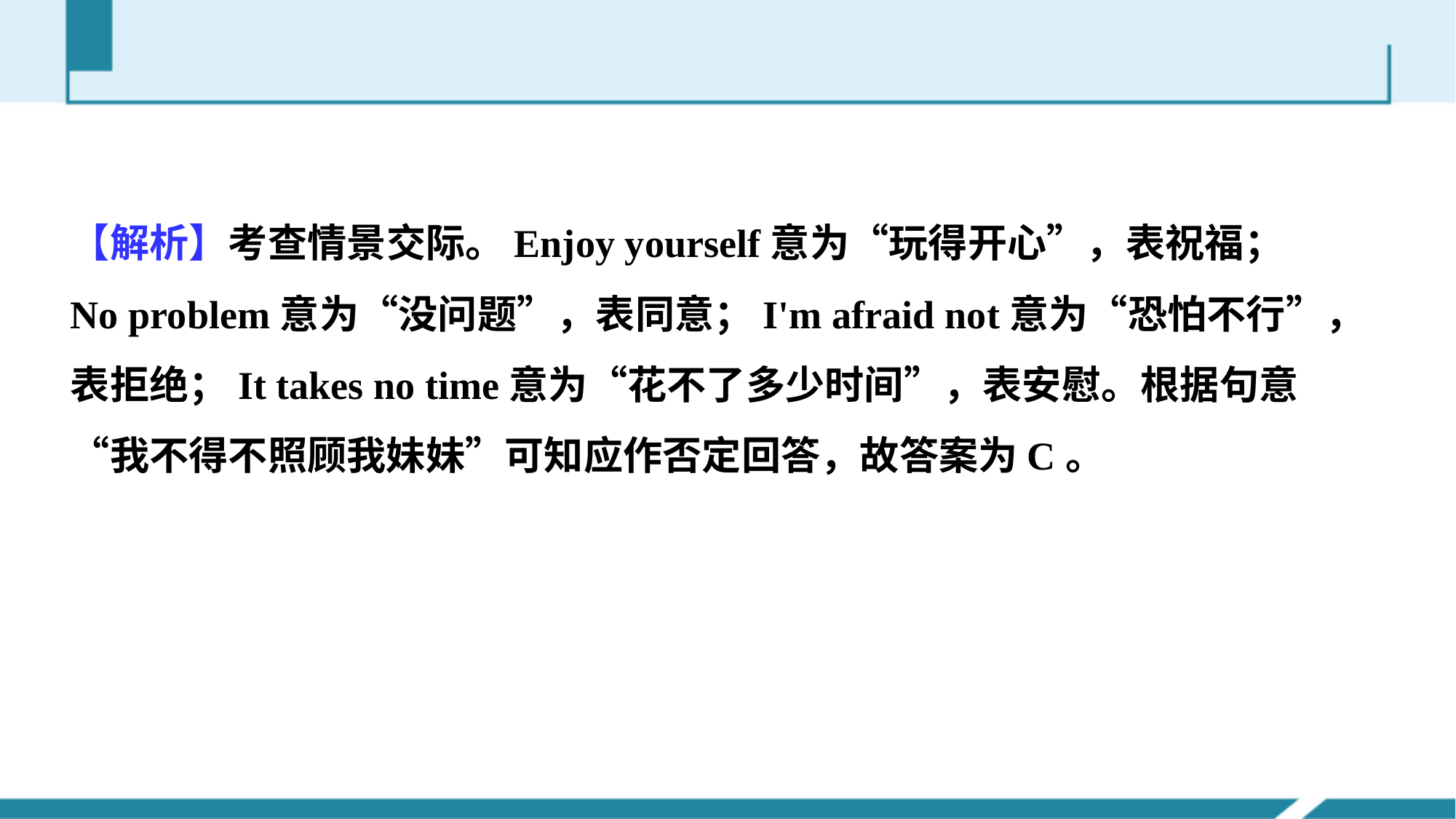

【解析】考查情景交际。Enjoy yourself意为“玩得开心”，表祝福； No problem意为“没问题”，表同意；I'm afraid not意为“恐怕不行”，表拒绝；It takes no time意为“花不了多少时间”，表安慰。根据句意 “我不得不照顾我妹妹”可知应作否定回答，故答案为C。